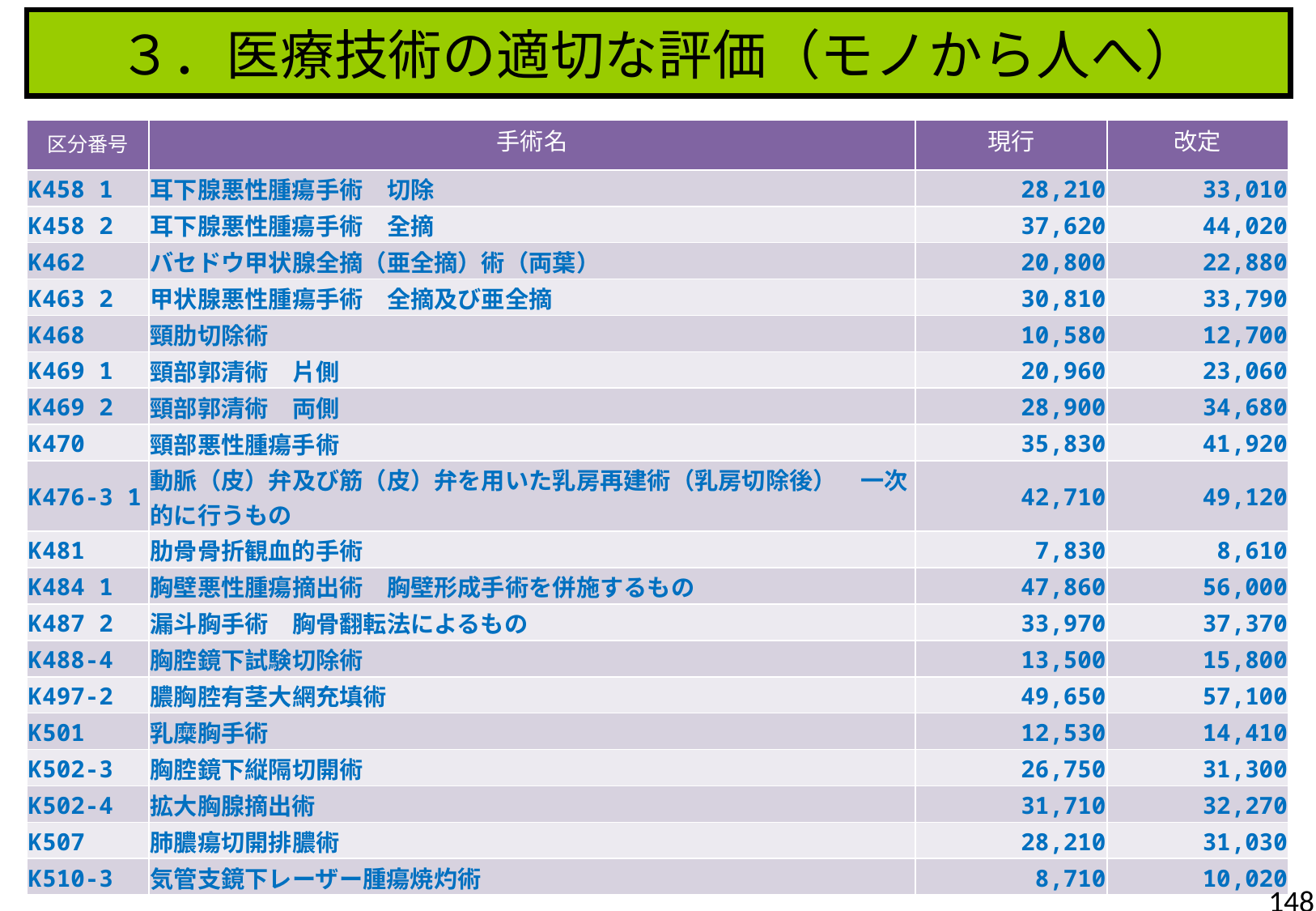

３．医療技術の適切な評価（モノから人へ）
| 区分番号 | 手術名 | 現行 | 改定 |
| --- | --- | --- | --- |
| K458 1 | 耳下腺悪性腫瘍手術　切除 | 28,210 | 33,010 |
| K458 2 | 耳下腺悪性腫瘍手術　全摘 | 37,620 | 44,020 |
| K462 | バセドウ甲状腺全摘（亜全摘）術（両葉） | 20,800 | 22,880 |
| K463 2 | 甲状腺悪性腫瘍手術　全摘及び亜全摘 | 30,810 | 33,790 |
| K468 | 頸肋切除術 | 10,580 | 12,700 |
| K469 1 | 頸部郭清術　片側 | 20,960 | 23,060 |
| K469 2 | 頸部郭清術　両側 | 28,900 | 34,680 |
| K470 | 頸部悪性腫瘍手術 | 35,830 | 41,920 |
| K476-3 1 | 動脈（皮）弁及び筋（皮）弁を用いた乳房再建術（乳房切除後）　一次的に行うもの | 42,710 | 49,120 |
| K481 | 肋骨骨折観血的手術 | 7,830 | 8,610 |
| K484 1 | 胸壁悪性腫瘍摘出術　胸壁形成手術を併施するもの | 47,860 | 56,000 |
| K487 2 | 漏斗胸手術　胸骨翻転法によるもの | 33,970 | 37,370 |
| K488-4 | 胸腔鏡下試験切除術 | 13,500 | 15,800 |
| K497-2 | 膿胸腔有茎大網充填術 | 49,650 | 57,100 |
| K501 | 乳糜胸手術 | 12,530 | 14,410 |
| K502-3 | 胸腔鏡下縦隔切開術 | 26,750 | 31,300 |
| K502-4 | 拡大胸腺摘出術 | 31,710 | 32,270 |
| K507 | 肺膿瘍切開排膿術 | 28,210 | 31,030 |
| K510-3 | 気管支鏡下レーザー腫瘍焼灼術 | 8,710 | 10,020 |
148